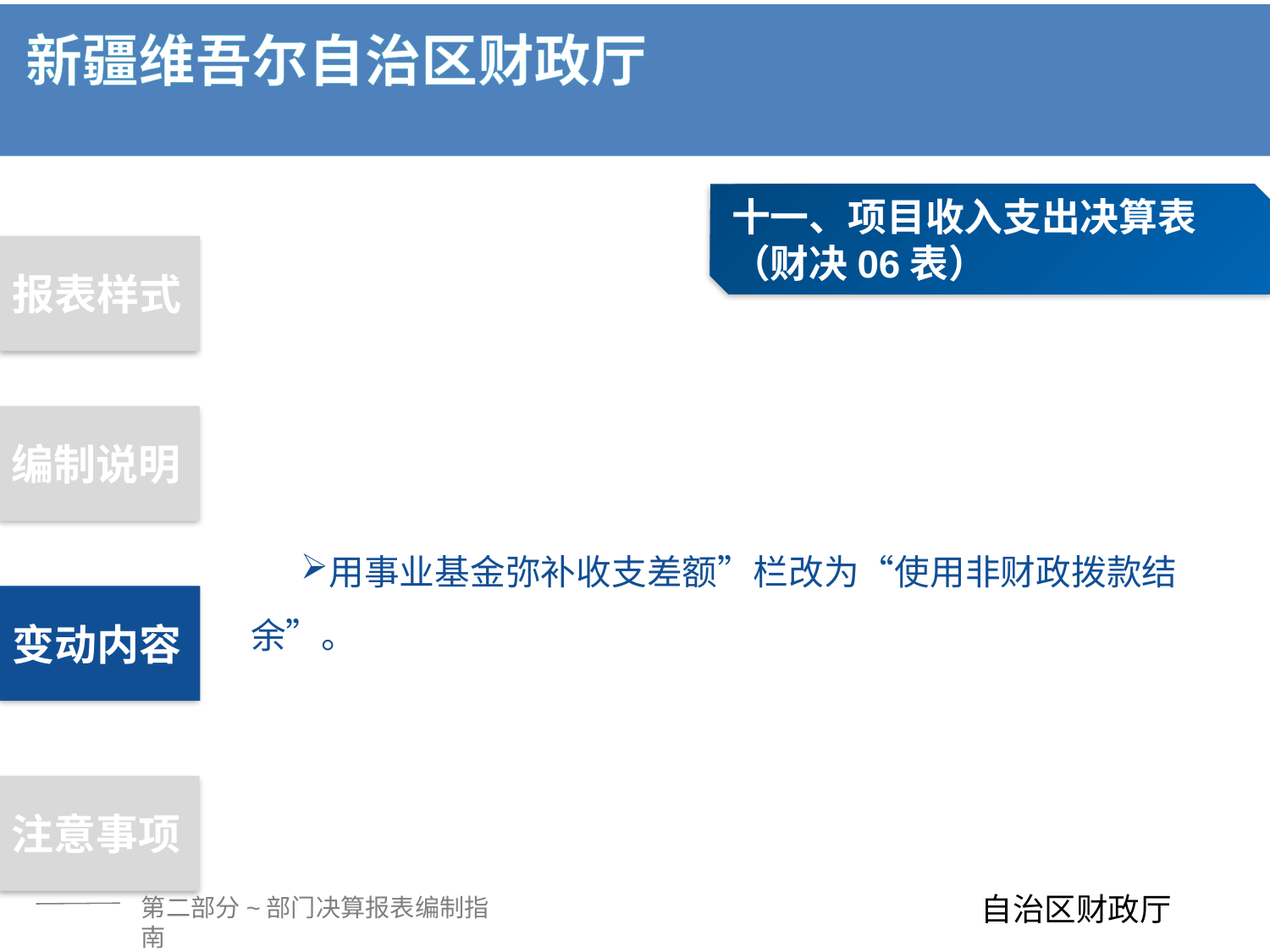

十一、项目收入支出决算表
（财决06表）
报表样式
编制说明

用事业基金弥补收支差额”栏改为“使用非财政拨款结余”。
变动内容
注意事项
第二部分~部门决算报表编制指南
62